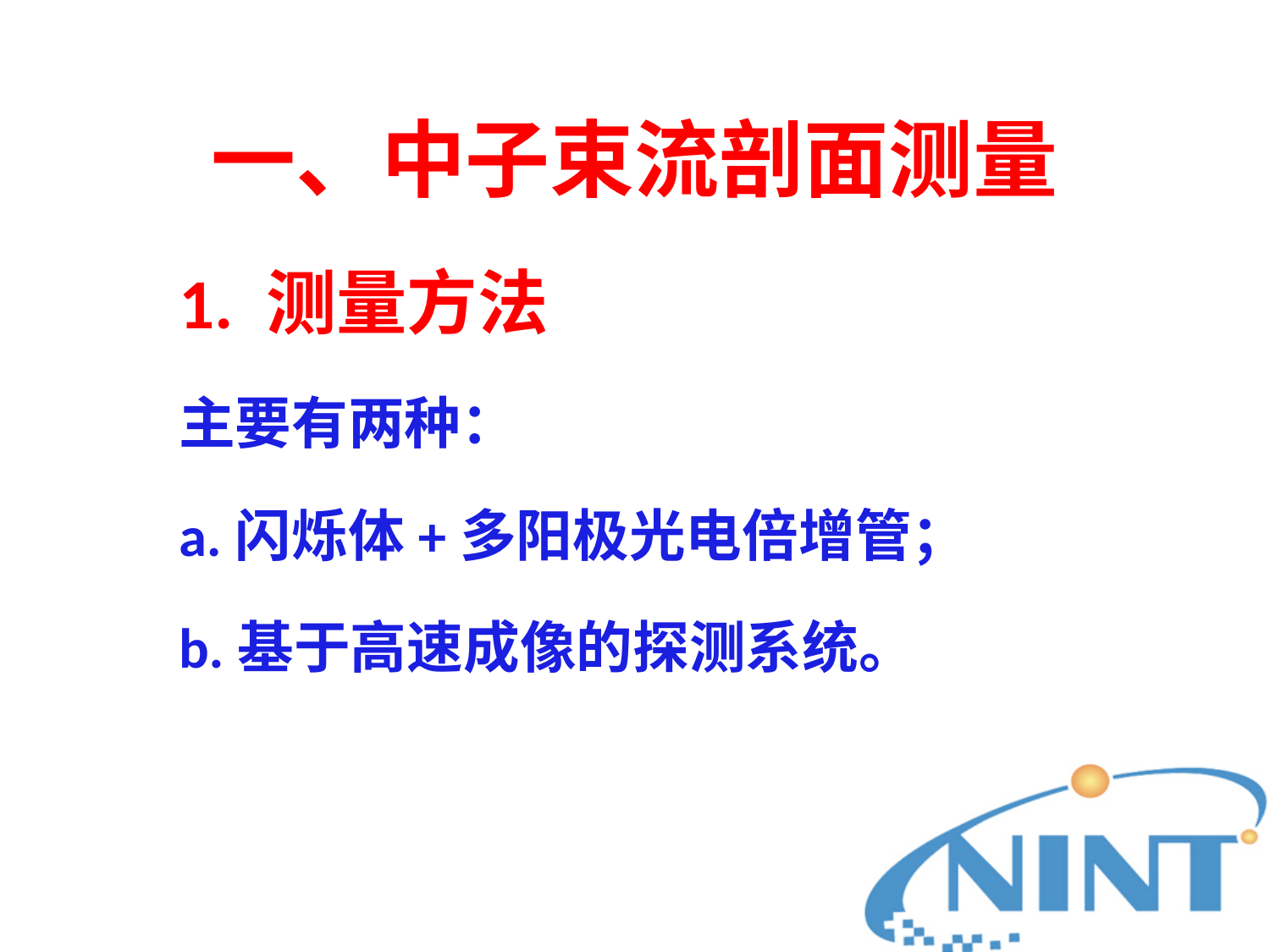

# 一、中子束流剖面测量
1. 测量方法
主要有两种：
a.闪烁体+多阳极光电倍增管；
b.基于高速成像的探测系统。